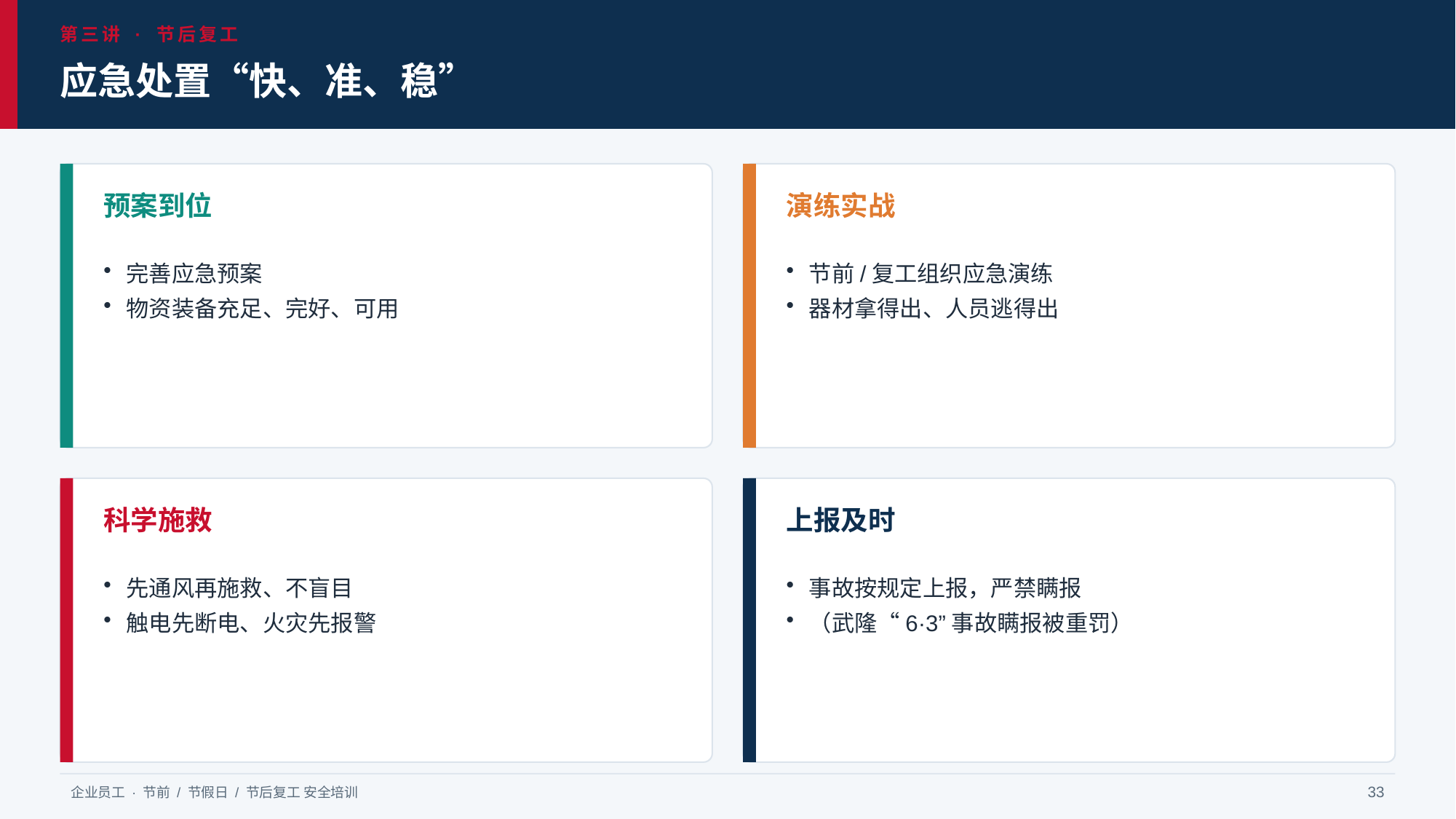

第三讲 · 节后复工
应急处置“快、准、稳”

预案到位
演练实战
完善应急预案
物资装备充足、完好、可用
节前/复工组织应急演练
器材拿得出、人员逃得出

科学施救
上报及时
先通风再施救、不盲目
触电先断电、火灾先报警
事故按规定上报，严禁瞒报
（武隆“6·3”事故瞒报被重罚）

企业员工 · 节前 / 节假日 / 节后复工 安全培训
33